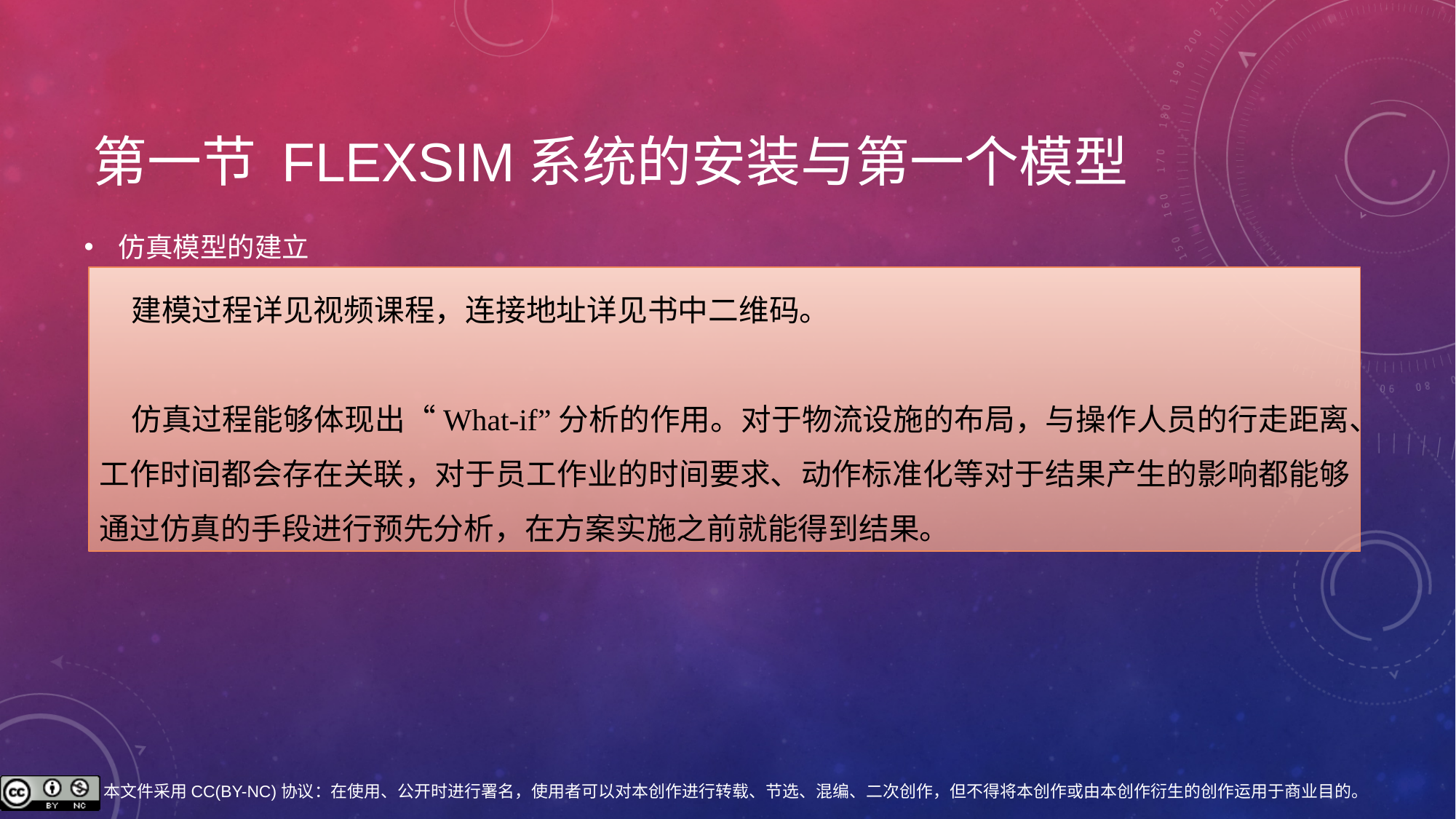

# 第一节 Flexsim系统的安装与第一个模型
仿真模型的建立
建模过程详见视频课程，连接地址详见书中二维码。

仿真过程能够体现出“What-if”分析的作用。对于物流设施的布局，与操作人员的行走距离、工作时间都会存在关联，对于员工作业的时间要求、动作标准化等对于结果产生的影响都能够通过仿真的手段进行预先分析，在方案实施之前就能得到结果。